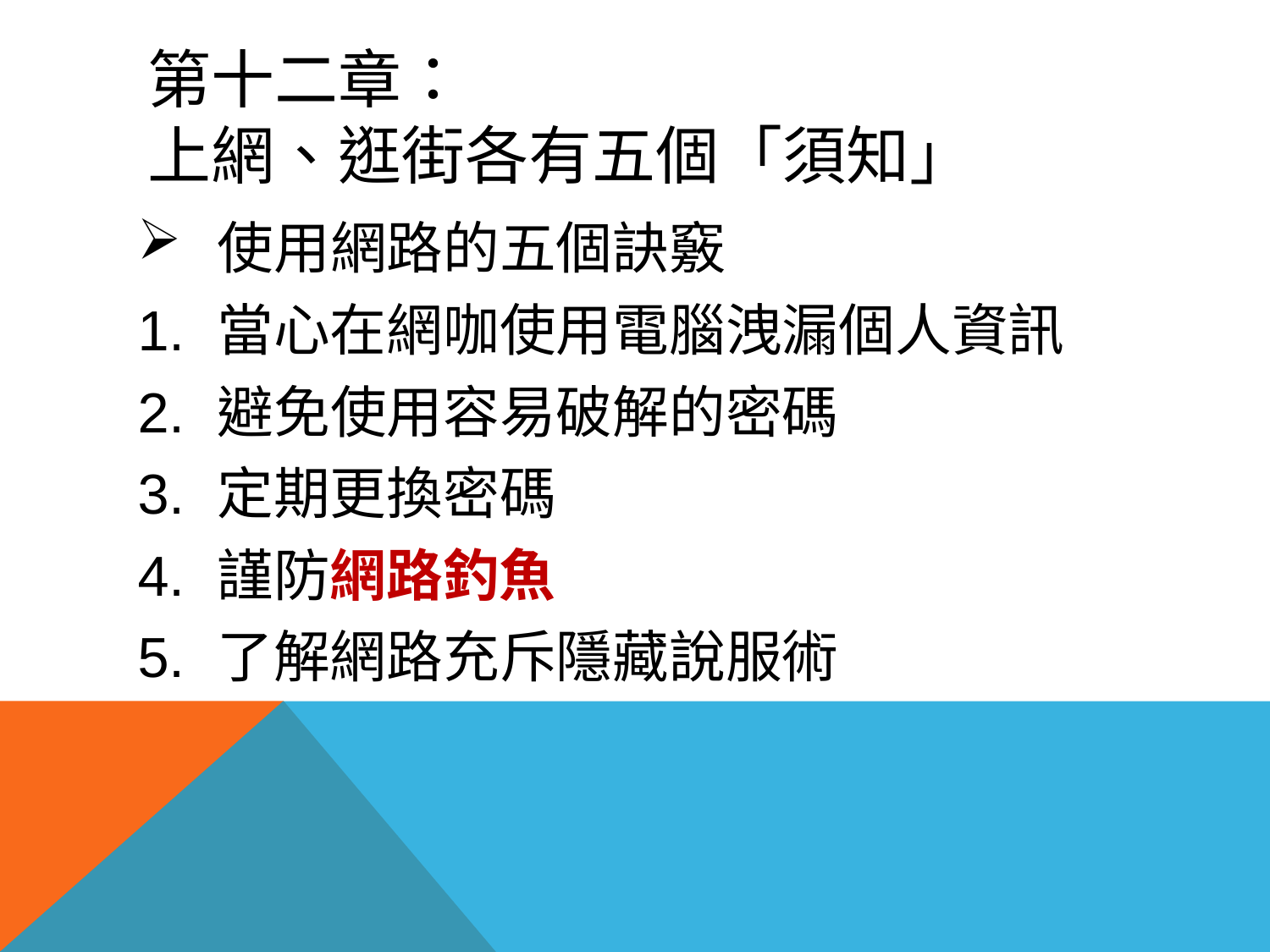

# 第十二章： 上網、逛街各有五個「須知」
使用網路的五個訣竅
當心在網咖使用電腦洩漏個人資訊
避免使用容易破解的密碼
定期更換密碼
謹防網路釣魚
了解網路充斥隱藏說服術